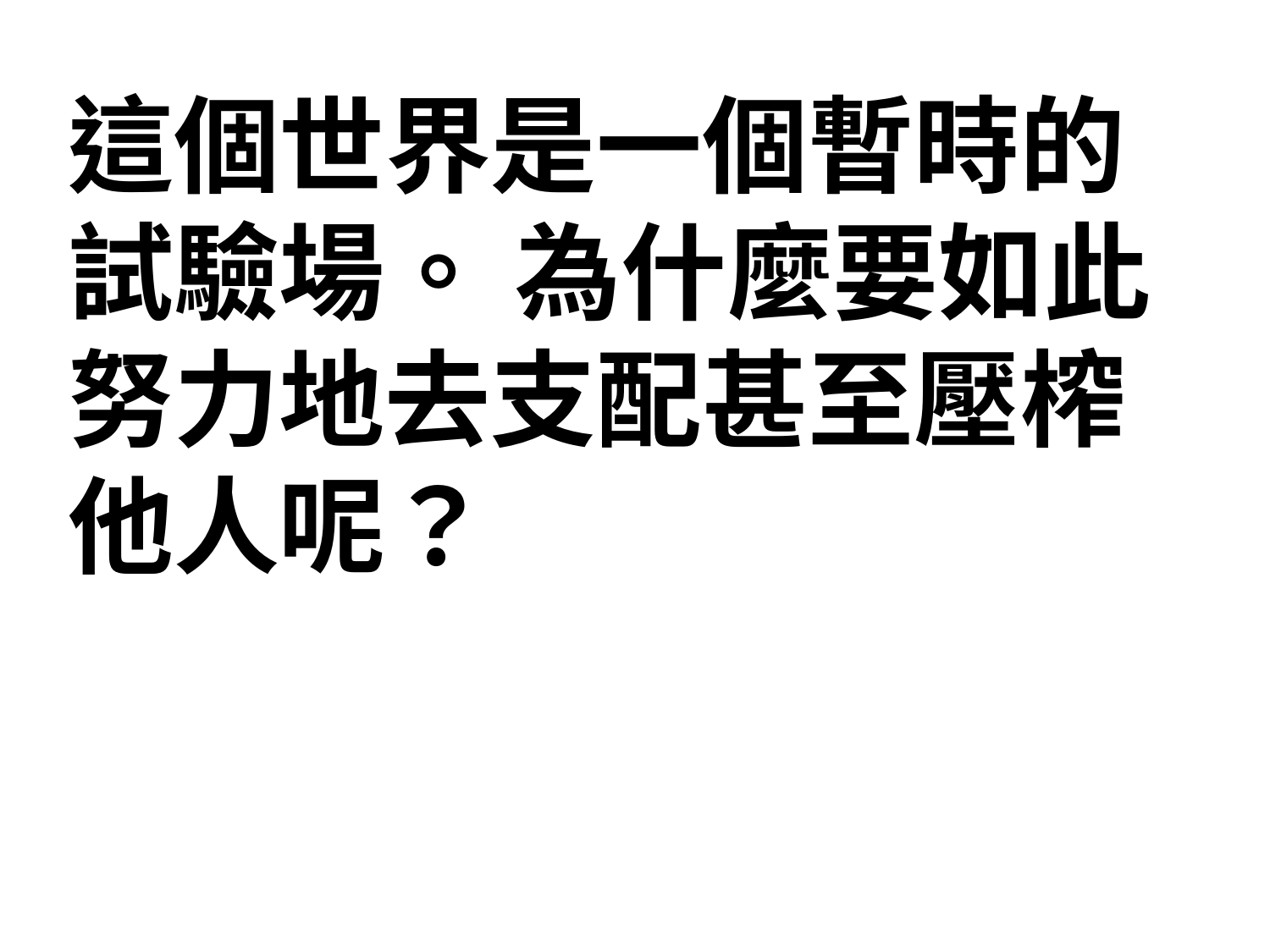

這個世界是一個暫時的試驗場。 為什麼要如此努力地去支配甚至壓榨他人呢？